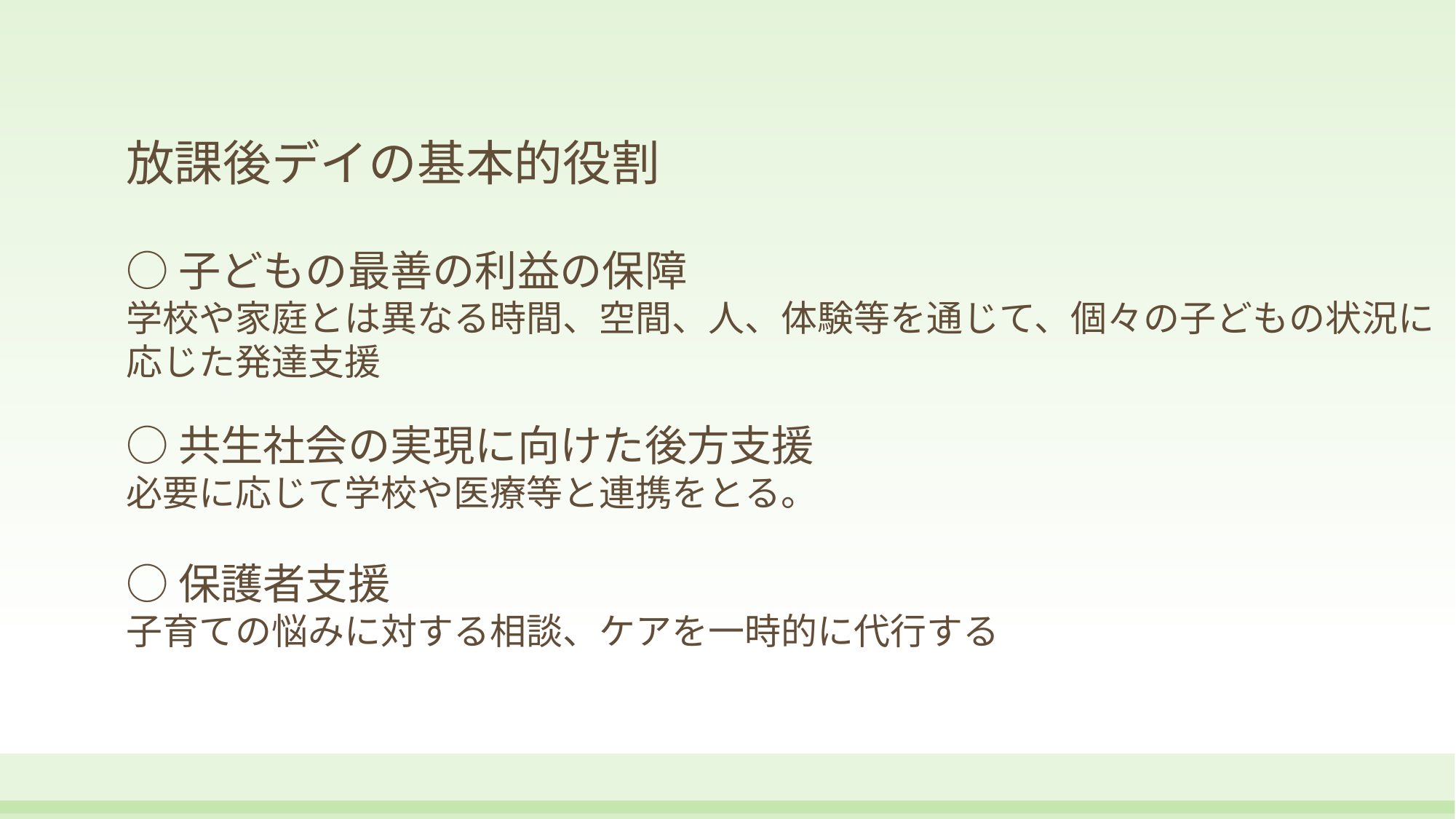

放課後デイの基本的役割
○子どもの最善の利益の保障
学校や家庭とは異なる時間、空間、人、体験等を通じて、個々の子どもの状況に
応じた発達支援

○共生社会の実現に向けた後方支援
必要に応じて学校や医療等と連携をとる。

○保護者支援
子育ての悩みに対する相談、ケアを一時的に代行する